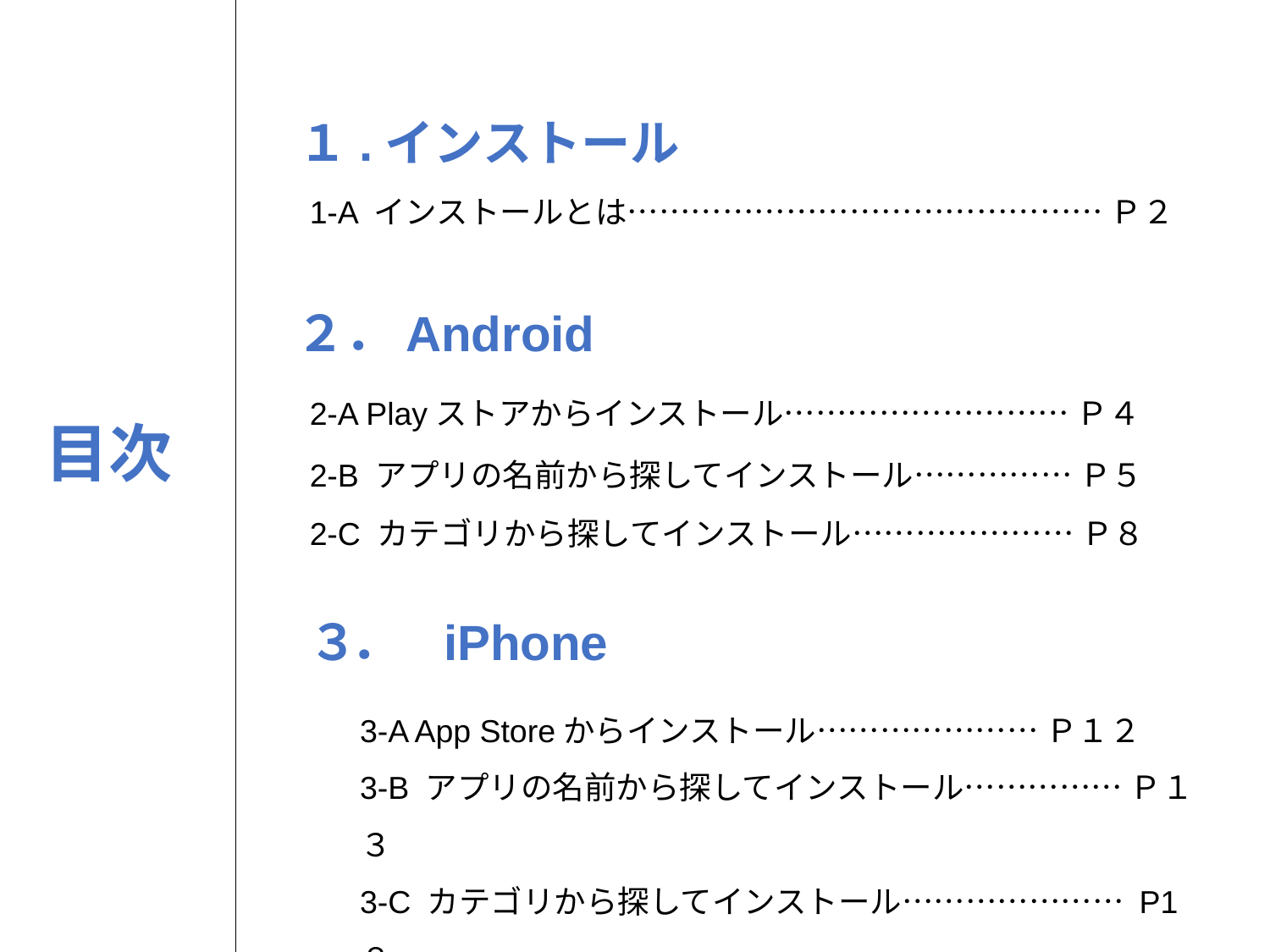

１.インストール
	1-A インストールとは……………………………………… Ｐ２

     ２．Android
	2-A Playストアからインストール……………………… Ｐ４
	2-B アプリの名前から探してインストール…………… Ｐ５
	2-C カテゴリから探してインストール………………… Ｐ８

 ３ ．　iPhone
3-A App Storeからインストール………………… Ｐ１２
3-B アプリの名前から探してインストール…………… Ｐ１３
3-C カテゴリから探してインストール………………… P1８